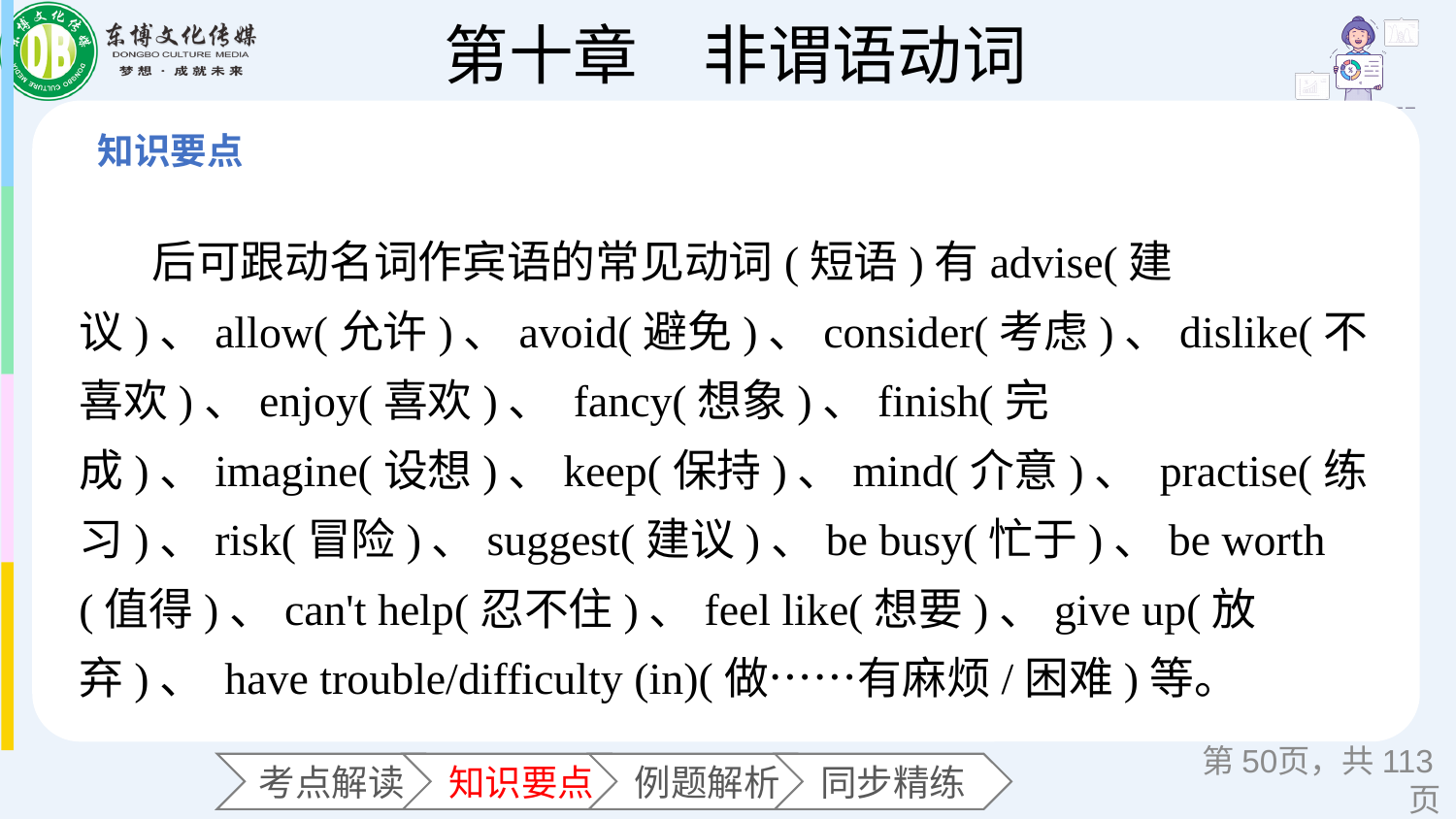

后可跟动名词作宾语的常见动词(短语)有advise(建议)、allow(允许)、avoid(避免)、consider(考虑)、dislike(不喜欢)、enjoy(喜欢)、 fancy(想象)、finish(完成)、imagine(设想)、keep(保持)、mind(介意)、 practise(练习)、risk(冒险)、suggest(建议)、be busy(忙于)、be worth (值得)、can't help(忍不住)、feel like(想要)、give up(放弃)、 have trouble/difficulty (in)(做……有麻烦/困难)等。
第50页，共113页